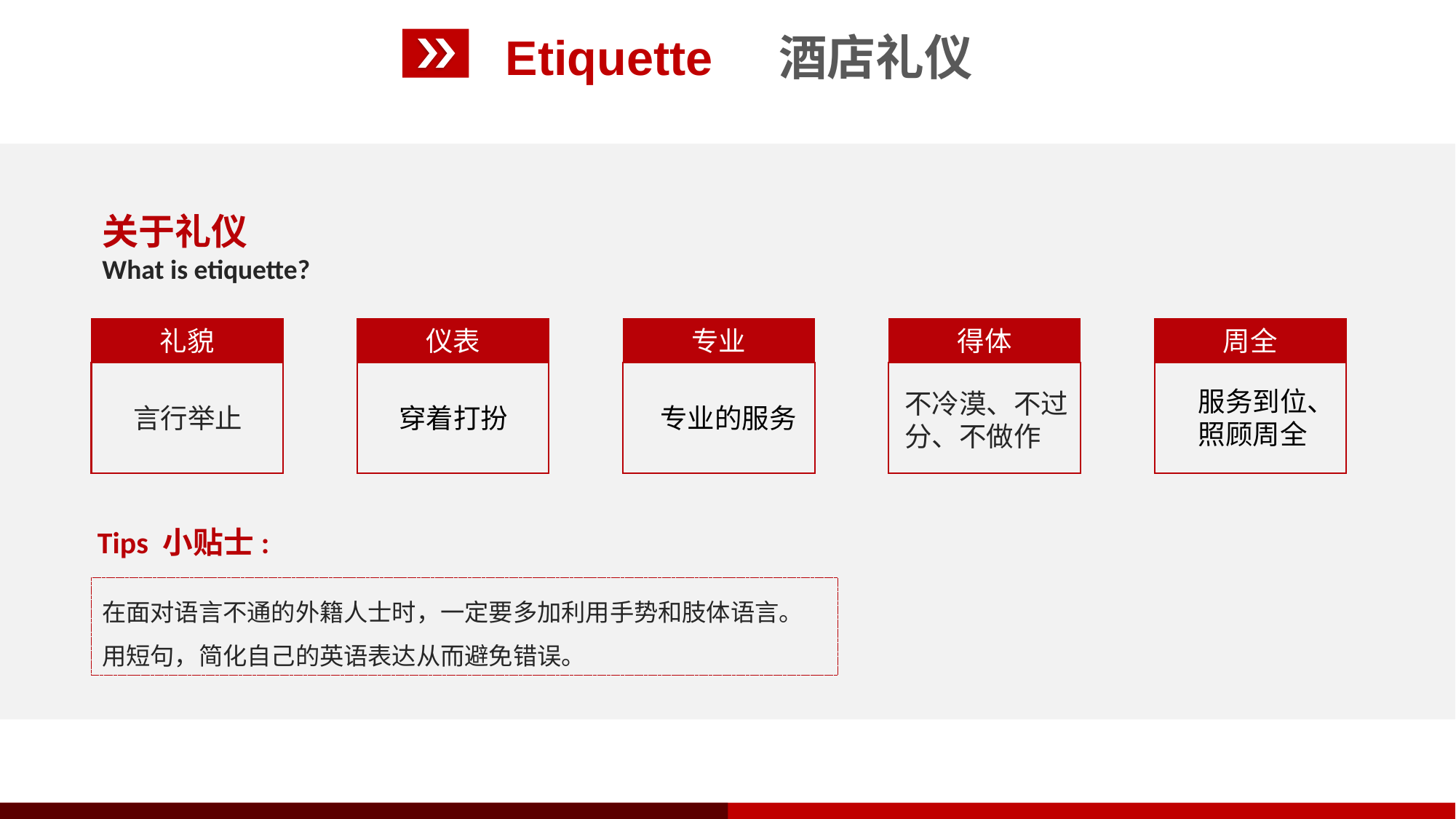

Etiquette    酒店礼仪

关于礼仪
What is etiquette?
礼貌
仪表
专业
得体
周全

言行举止

穿着打扮

专业的服务

不冷漠、不过分、不做作

服务到位、
照顾周全
Tips 小贴士:
在面对语言不通的外籍人士时，一定要多加利用手势和肢体语言。
用短句，简化自己的英语表达从而避免错误。